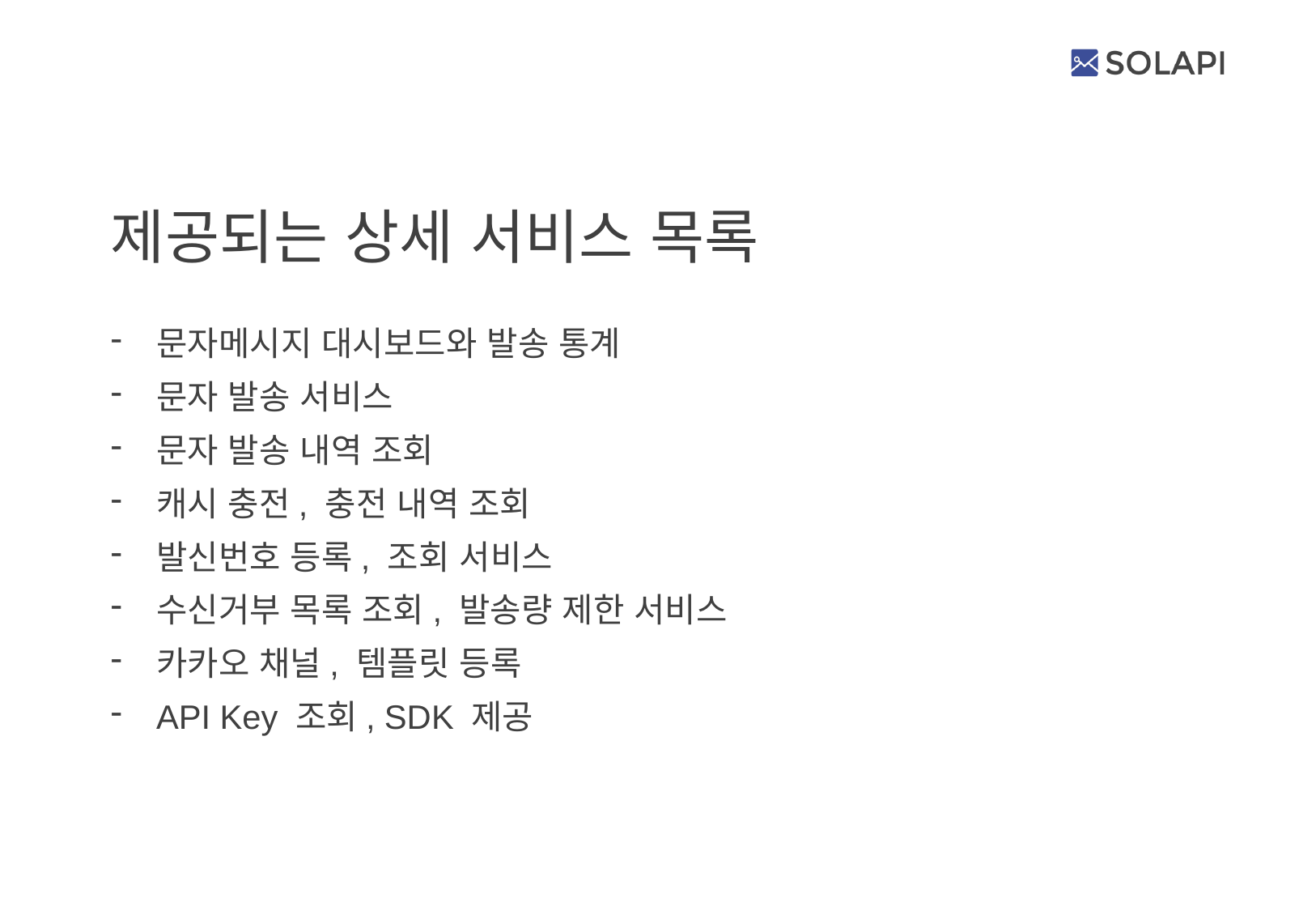

# 제공되는 상세 서비스 목록
문자메시지 대시보드와 발송 통계
문자 발송 서비스
문자 발송 내역 조회
캐시 충전, 충전 내역 조회
발신번호 등록, 조회 서비스
수신거부 목록 조회, 발송량 제한 서비스
카카오 채널, 템플릿 등록
API Key 조회, SDK 제공